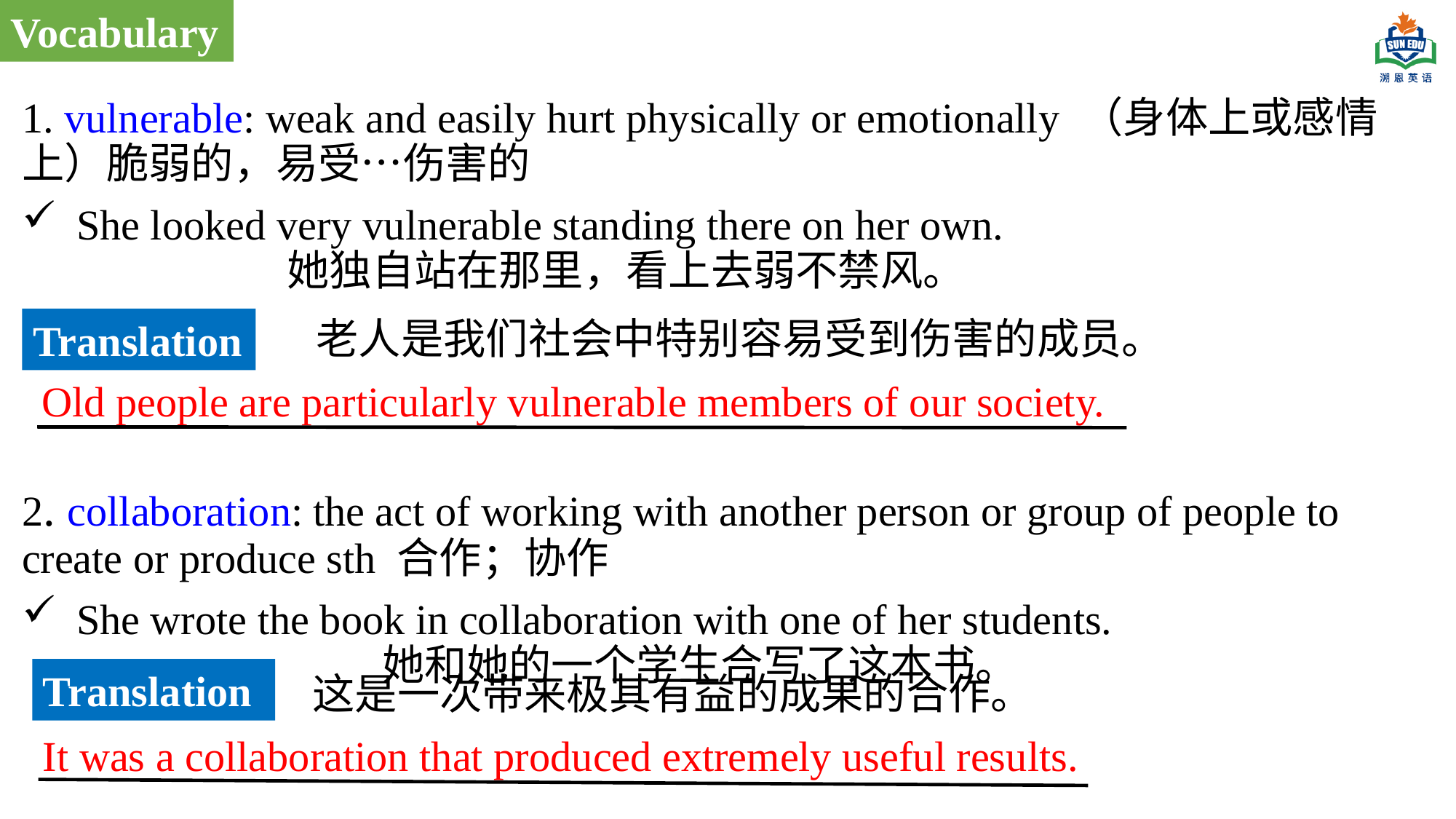

Vocabulary
1. vulnerable: weak and easily hurt physically or emotionally （身体上或感情上）脆弱的，易受…伤害的
She looked very vulnerable standing there on her own.                                                           她独自站在那里，看上去弱不禁风。

2. collaboration: the act of working with another person or group of people to create or produce sth 合作；协作
She wrote the book in collaboration with one of her students.                                                          她和她的一个学生合写了这本书。
 老人是我们社会中特别容易受到伤害的成员。
Translation
Old people are particularly vulnerable members of our society.
Translation
这是一次带来极其有益的成果的合作。
It was a collaboration that produced extremely useful results.